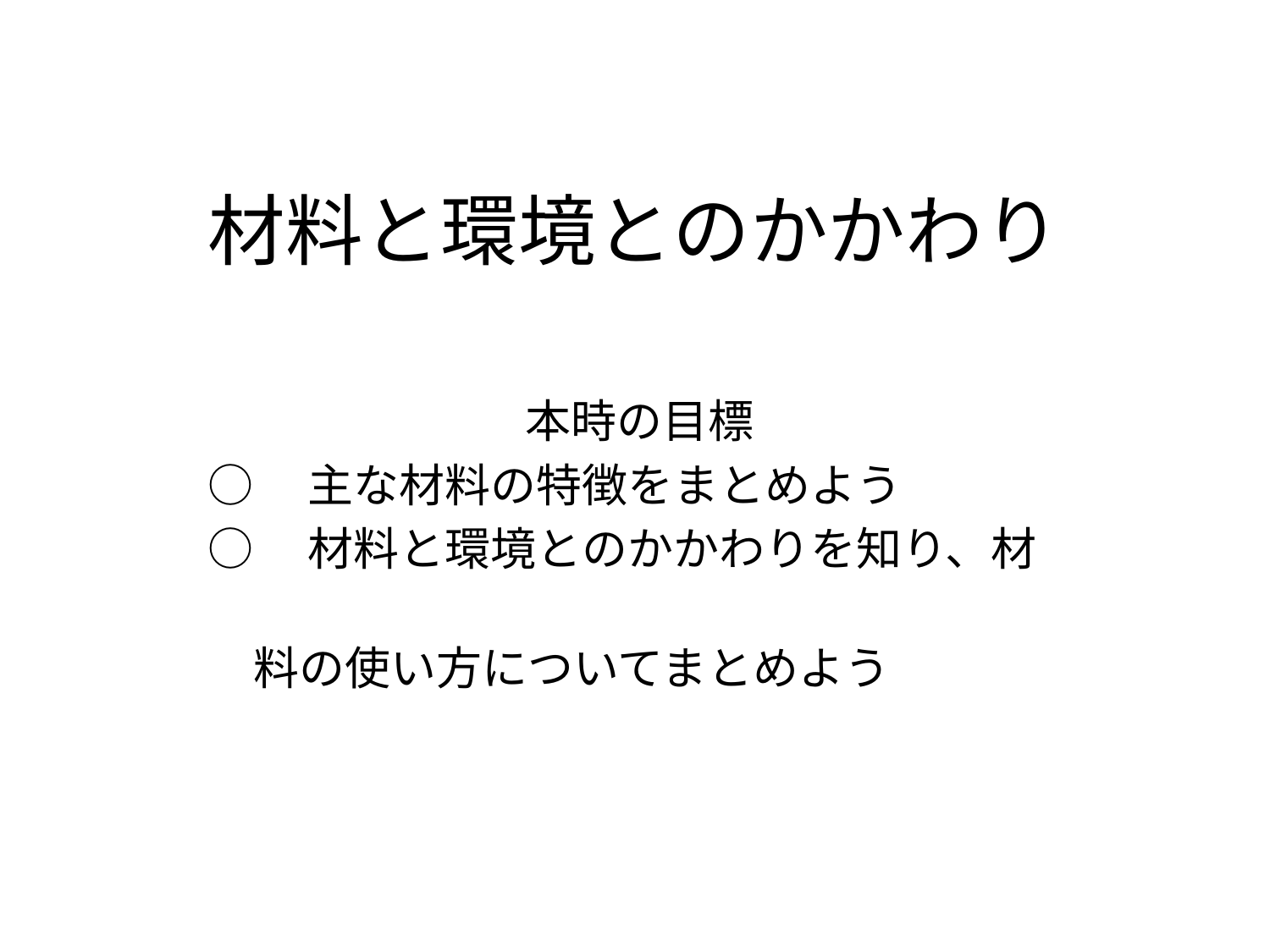

# 材料と環境とのかかわり
本時の目標
○　主な材料の特徴をまとめよう
○　材料と環境とのかかわりを知り、材
　料の使い方についてまとめよう